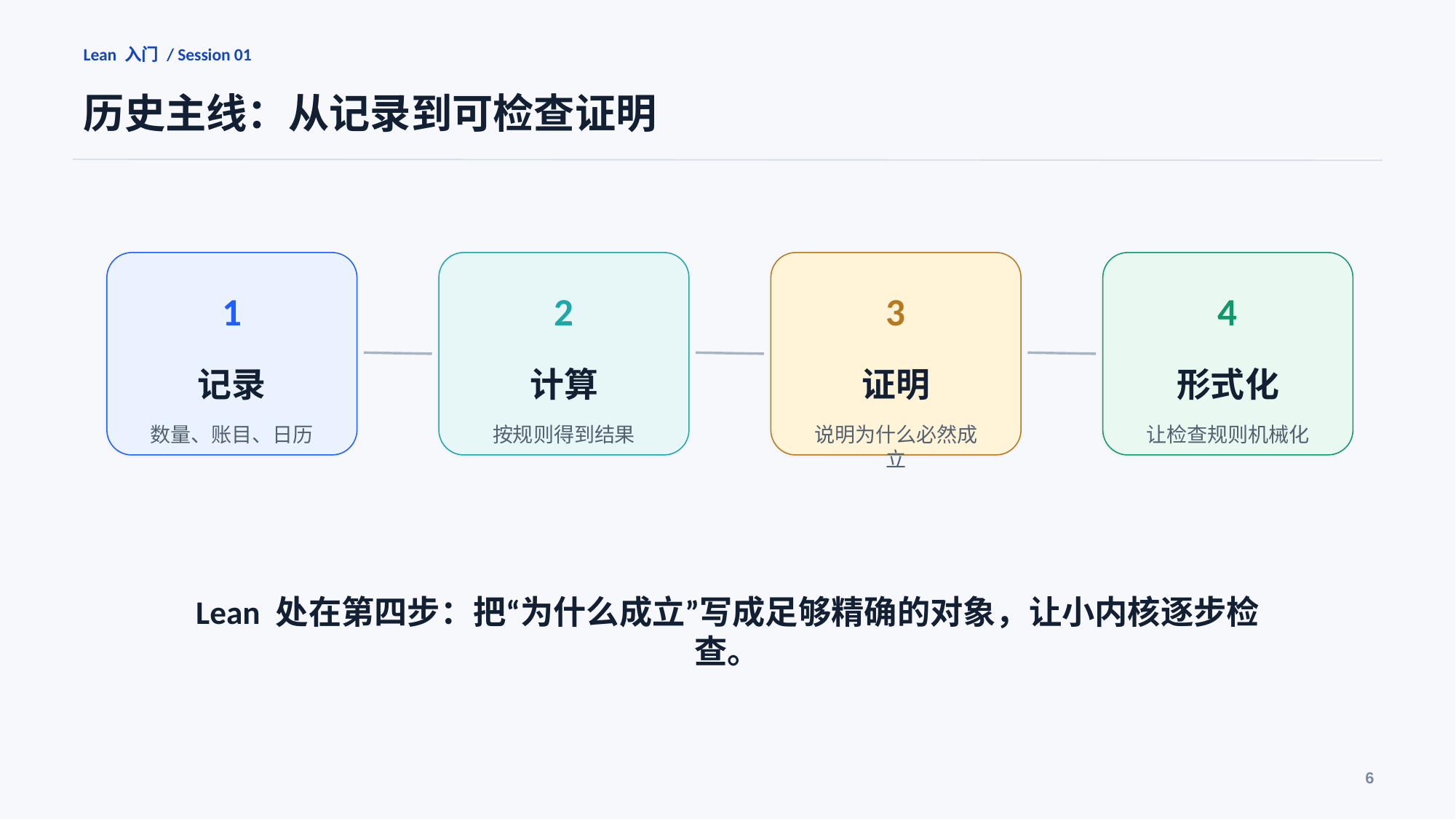

Lean 入门 / Session 01
历史主线：从记录到可检查证明

1
2
3
4

记录
计算
证明
形式化
数量、账目、日历
按规则得到结果
说明为什么必然成立
让检查规则机械化
Lean 处在第四步：把“为什么成立”写成足够精确的对象，让小内核逐步检查。
6